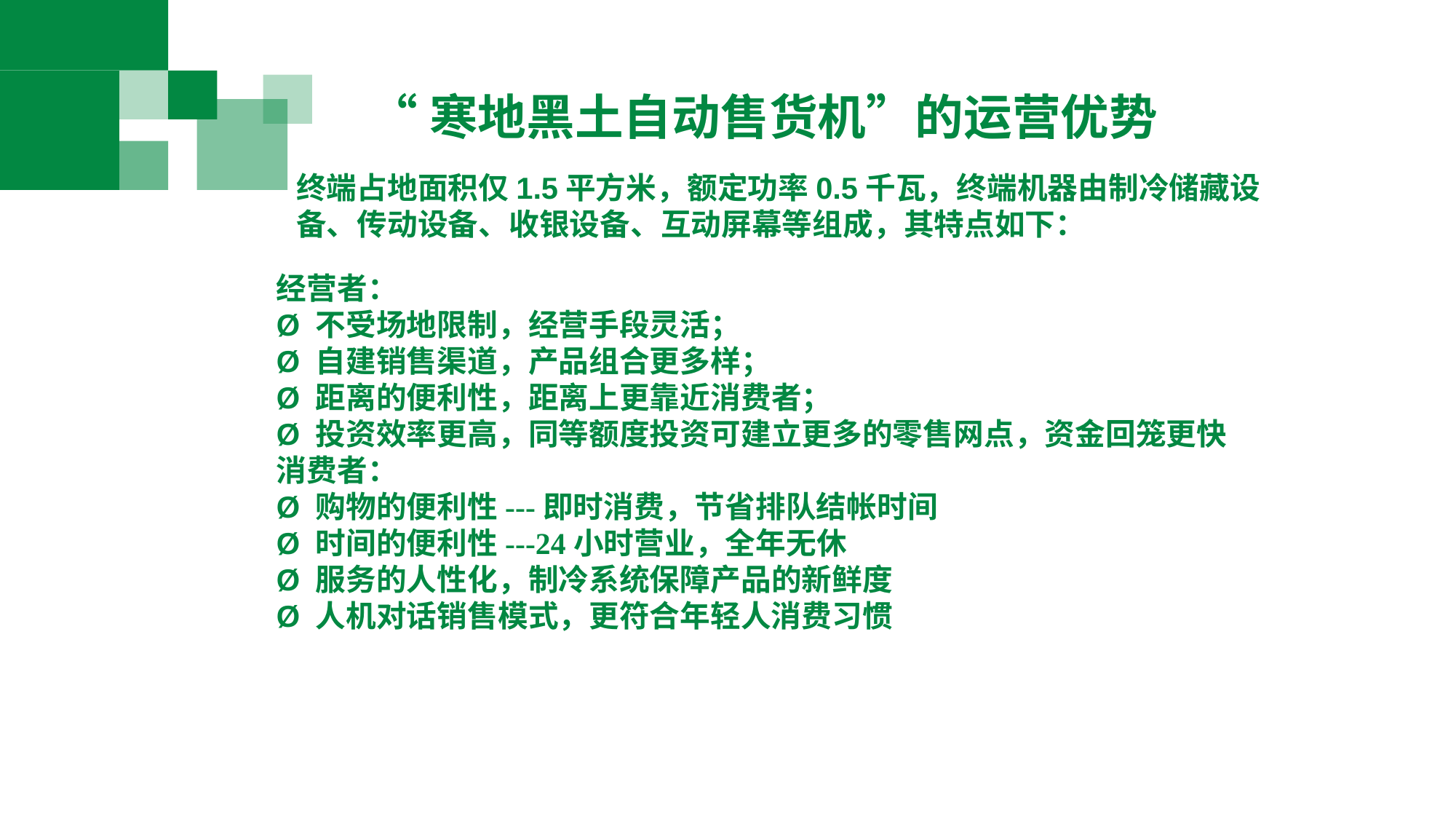

“寒地黑土自动售货机”的运营优势
终端占地面积仅1.5平方米，额定功率0.5千瓦，终端机器由制冷储藏设备、传动设备、收银设备、互动屏幕等组成，其特点如下：
经营者：
Ø 不受场地限制，经营手段灵活；
Ø 自建销售渠道，产品组合更多样；
Ø 距离的便利性，距离上更靠近消费者；
Ø 投资效率更高，同等额度投资可建立更多的零售网点，资金回笼更快
消费者：
Ø 购物的便利性---即时消费，节省排队结帐时间
Ø 时间的便利性---24小时营业，全年无休
Ø 服务的人性化，制冷系统保障产品的新鲜度
Ø 人机对话销售模式，更符合年轻人消费习惯